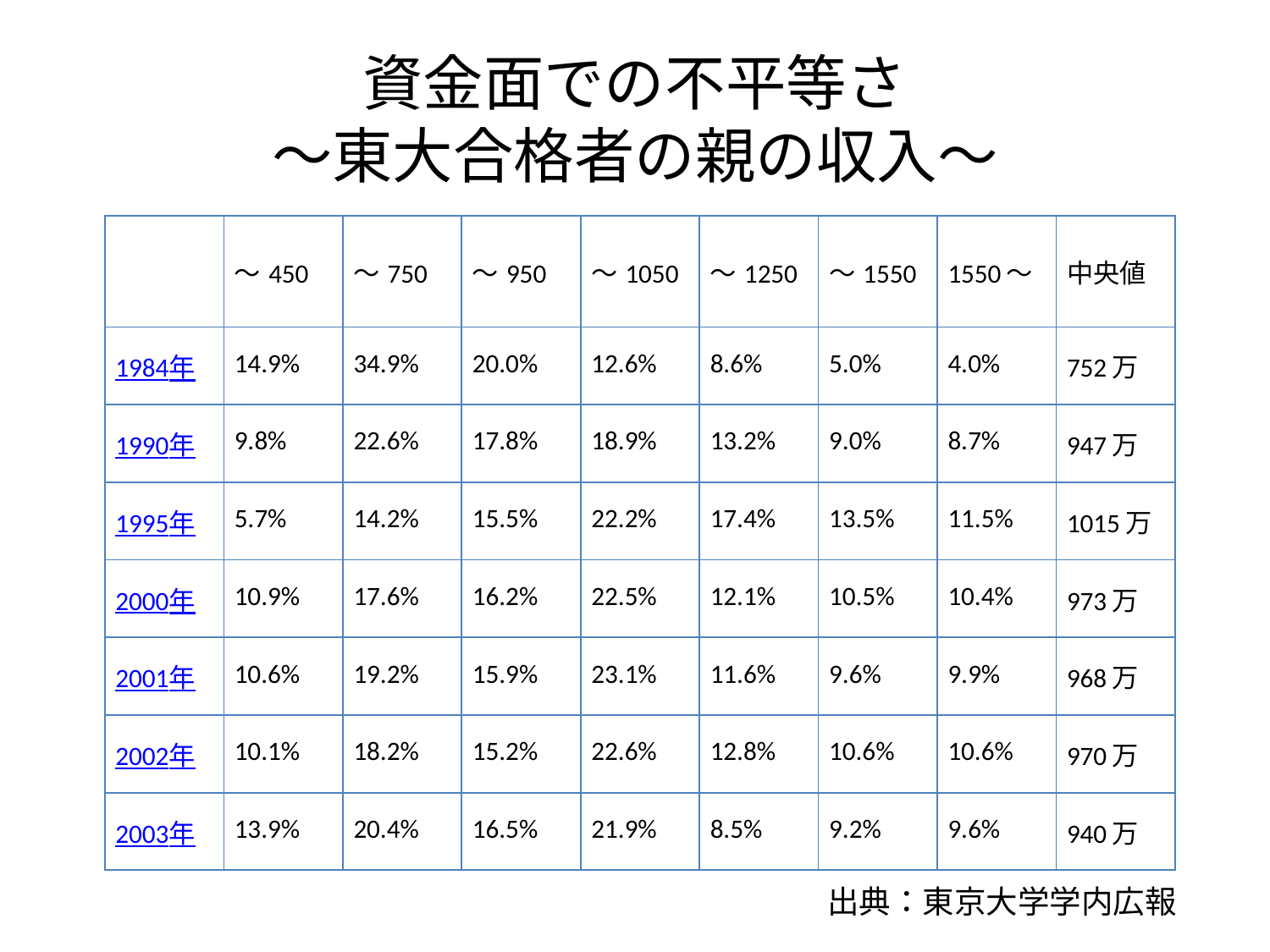

# 資金面での不平等さ ～東大合格者の親の収入～
|  | ～450 | ～750 | ～950 | ～1050 | ～1250 | ～1550 | 1550～ | 中央値 |
| --- | --- | --- | --- | --- | --- | --- | --- | --- |
| 1984年 | 14.9% | 34.9% | 20.0% | 12.6% | 8.6% | 5.0% | 4.0% | 752万 |
| 1990年 | 9.8% | 22.6% | 17.8% | 18.9% | 13.2% | 9.0% | 8.7% | 947万 |
| 1995年 | 5.7% | 14.2% | 15.5% | 22.2% | 17.4% | 13.5% | 11.5% | 1015万 |
| 2000年 | 10.9% | 17.6% | 16.2% | 22.5% | 12.1% | 10.5% | 10.4% | 973万 |
| 2001年 | 10.6% | 19.2% | 15.9% | 23.1% | 11.6% | 9.6% | 9.9% | 968万 |
| 2002年 | 10.1% | 18.2% | 15.2% | 22.6% | 12.8% | 10.6% | 10.6% | 970万 |
| 2003年 | 13.9% | 20.4% | 16.5% | 21.9% | 8.5% | 9.2% | 9.6% | 940万 |
出典：東京大学学内広報